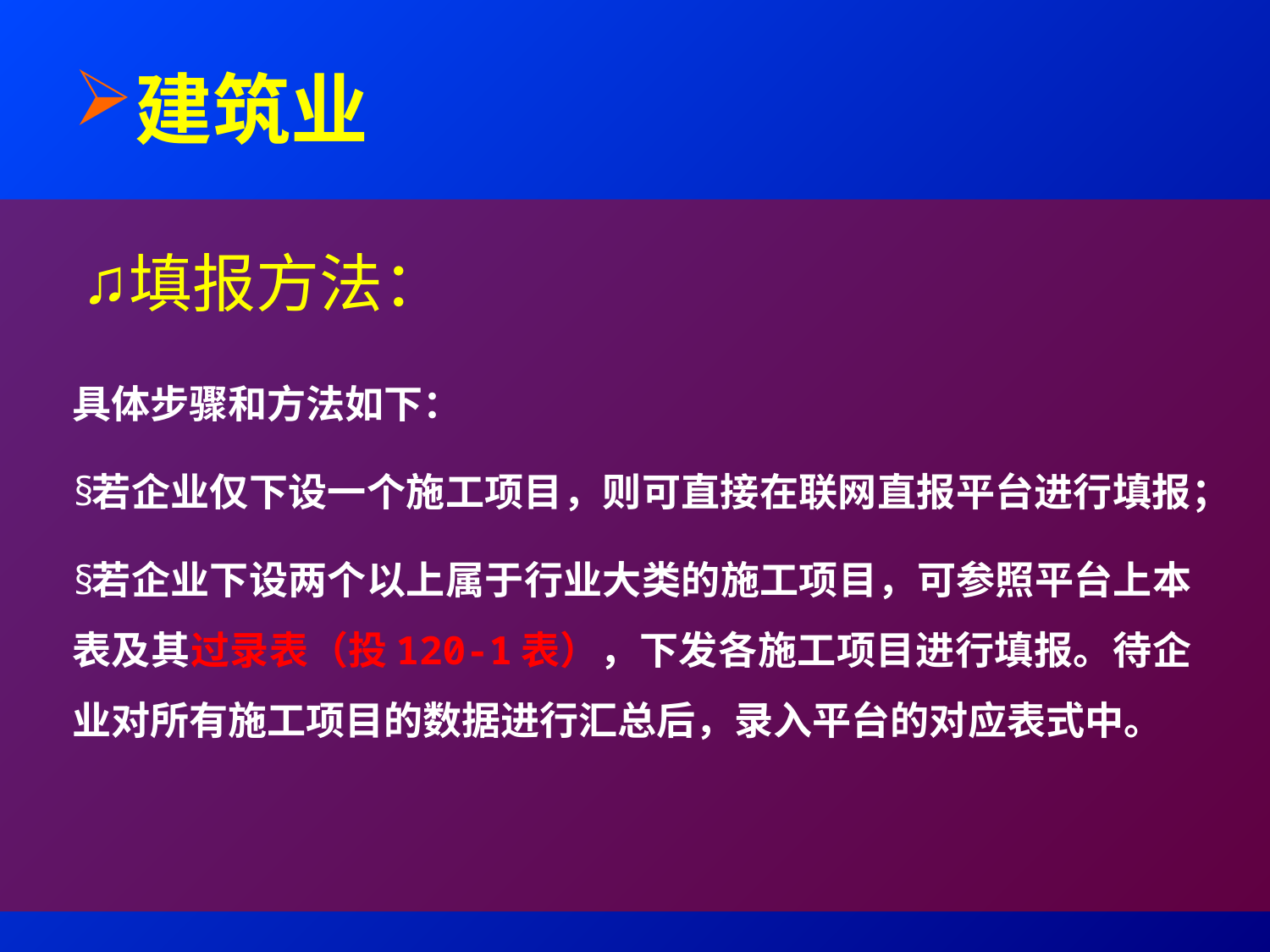

建筑业

填报方法：
具体步骤和方法如下：
若企业仅下设一个施工项目，则可直接在联网直报平台进行填报；
若企业下设两个以上属于行业大类的施工项目，可参照平台上本表及其过录表（投120-1表），下发各施工项目进行填报。待企业对所有施工项目的数据进行汇总后，录入平台的对应表式中。